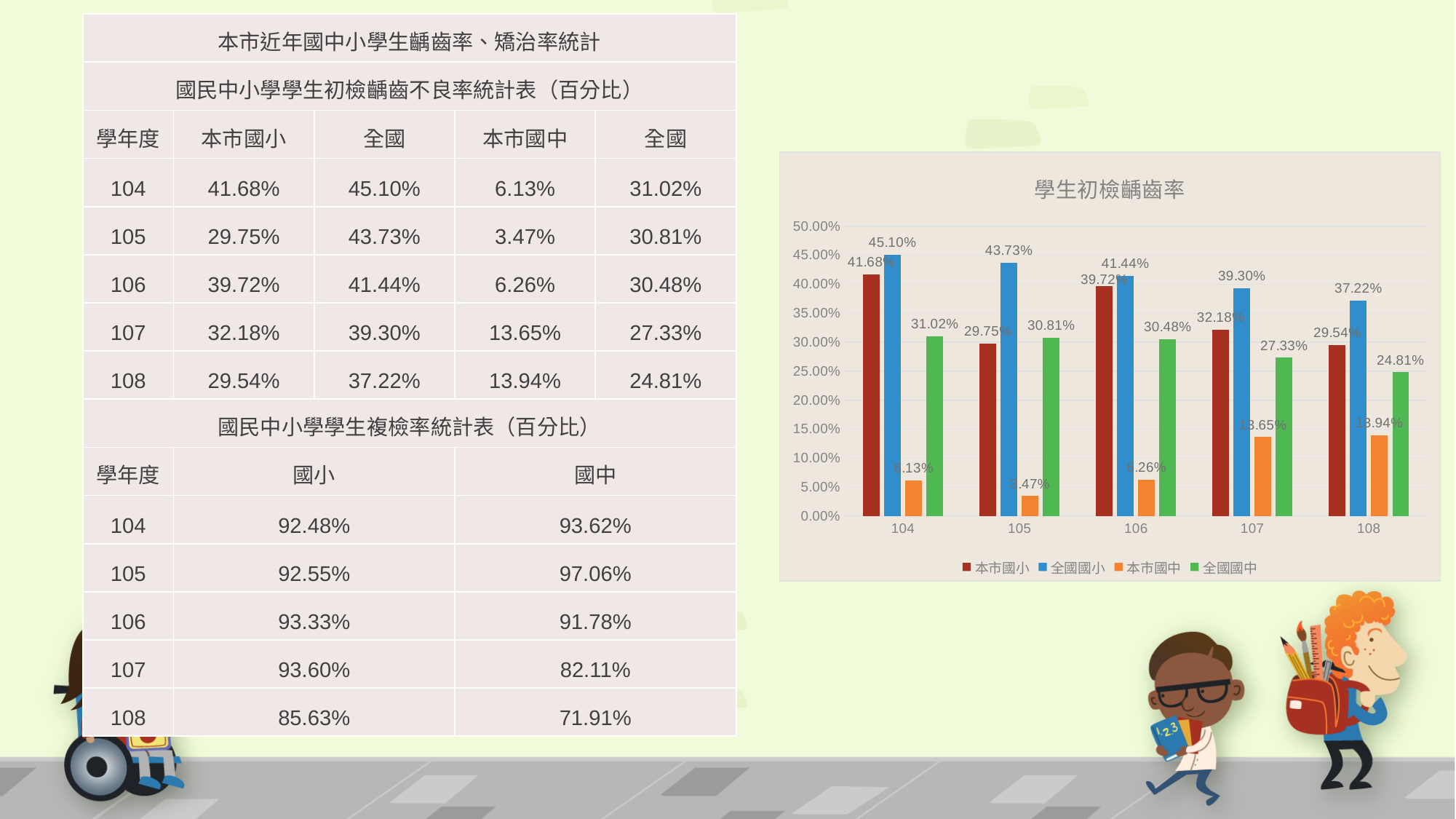

| 本市近年國中小學生齲齒率、矯治率統計 |  |  |  |  |
| --- | --- | --- | --- | --- |
| 國民中小學學生初檢齲齒不良率統計表（百分比） |  |  |  |  |
| 學年度 | 本市國小 | 全國 | 本市國中 | 全國 |
| 104 | 41.68% | 45.10% | 6.13% | 31.02% |
| 105 | 29.75% | 43.73% | 3.47% | 30.81% |
| 106 | 39.72% | 41.44% | 6.26% | 30.48% |
| 107 | 32.18% | 39.30% | 13.65% | 27.33% |
| 108 | 29.54% | 37.22% | 13.94% | 24.81% |
| 國民中小學學生複檢率統計表（百分比） |  |  |  |  |
| 學年度 | 國小 |  | 國中 |  |
| 104 | 92.48% |  | 93.62% |  |
| 105 | 92.55% |  | 97.06% |  |
| 106 | 93.33% |  | 91.78% |  |
| 107 | 93.60% |  | 82.11% |  |
| 108 | 85.63% |  | 71.91% |  |
#

### Chart: 學生初檢齲齒率

| Category | 本市國小 | 全國國小 | 本市國中 | 全國國中 |
|---|---|---|---|---|
| 104 | 0.4168 | 0.451 | 0.0613 | 0.3102 |
| 105 | 0.2975 | 0.4373 | 0.0347 | 0.3081 |
| 106 | 0.3972 | 0.4144 | 0.0626 | 0.3048 |
| 107 | 0.3218 | 0.393 | 0.1365 | 0.2733 |
| 108 | 0.2954 | 0.3722 | 0.1394 | 0.2481 |